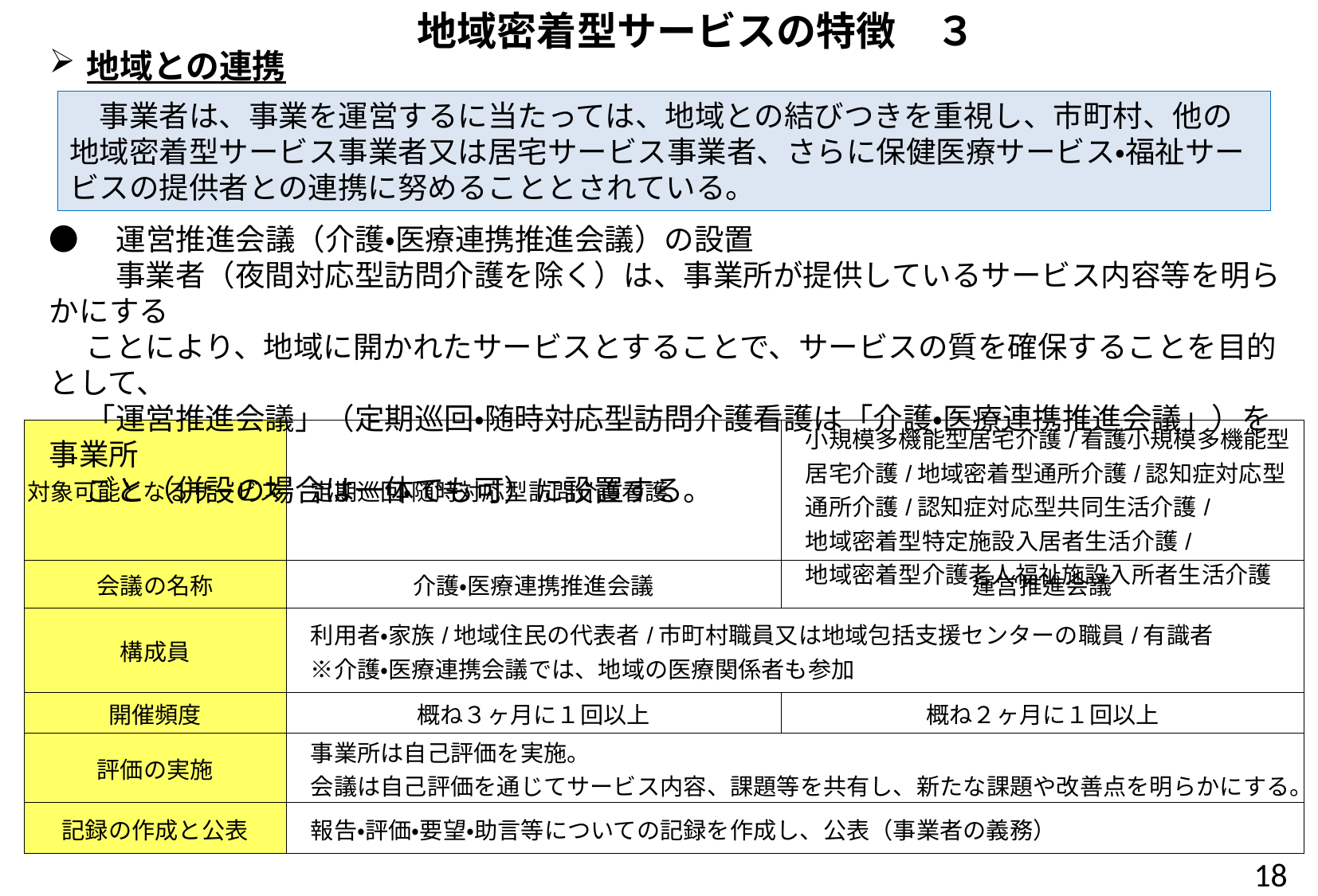

地域密着型サービスの特徴　３
地域との連携
　事業者は、事業を運営するに当たっては、地域との結びつきを重視し、市町村、他の地域密着型サービス事業者又は居宅サービス事業者、さらに保健医療サービス・福祉サービスの提供者との連携に努めることとされている。
●　運営推進会議（介護・医療連携推進会議）の設置
　　 事業者（夜間対応型訪問介護を除く）は、事業所が提供しているサービス内容等を明らかにする
　 ことにより、地域に開かれたサービスとすることで、サービスの質を確保することを目的として、
　 「運営推進会議」（定期巡回・随時対応型訪問介護看護は「介護・医療連携推進会議」）を事業所
　 ごと（併設の場合は一体でも可）に設置する。
| 対象可能となるサービス | 定期巡回・随時対応型訪問介護看護 | 小規模多機能型居宅介護/看護小規模多機能型 　居宅介護/地域密着型通所介護/認知症対応型 　通所介護/認知症対応型共同生活介護/ 　地域密着型特定施設入居者生活介護/ 　地域密着型介護老人福祉施設入所者生活介護 |
| --- | --- | --- |
| 会議の名称 | 介護・医療連携推進会議 | 運営推進会議 |
| 構成員 | 利用者・家族/地域住民の代表者/市町村職員又は地域包括支援センターの職員/有識者　　 　※介護・医療連携会議では、地域の医療関係者も参加 |  |
| 開催頻度 | 概ね３ヶ月に１回以上 | 概ね２ヶ月に１回以上 |
| 評価の実施 | 事業所は自己評価を実施。 　会議は自己評価を通じてサービス内容、課題等を共有し、新たな課題や改善点を明らかにする。 |  |
| 記録の作成と公表 | 報告・評価・要望・助言等についての記録を作成し、公表（事業者の義務） |  |
18